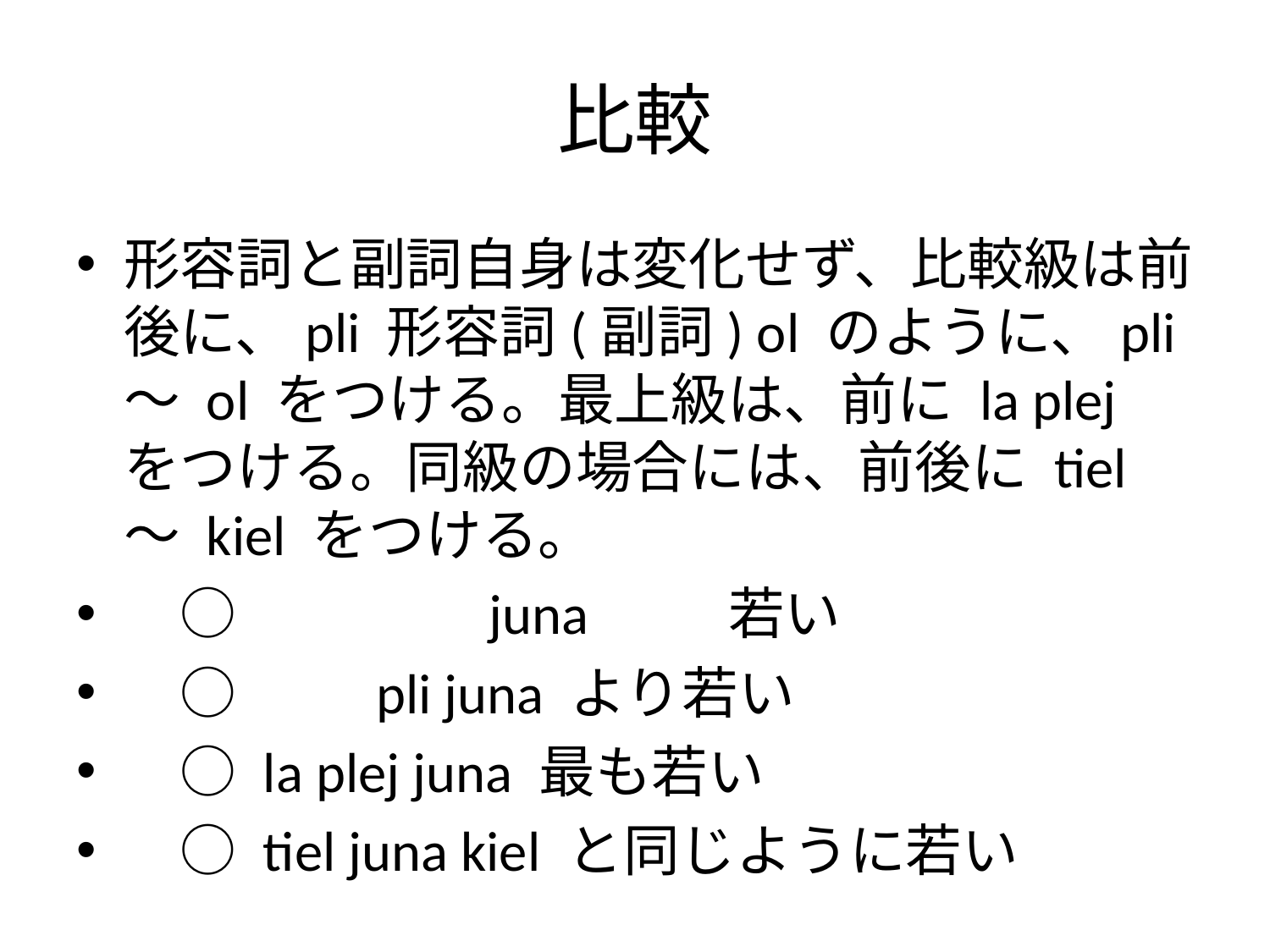

# 比較
形容詞と副詞自身は変化せず、比較級は前後に、pli 形容詞(副詞) ol のように、pli ～ ol をつける。最上級は、前に la plej をつける。同級の場合には、前後に tiel ～ kiel をつける。
　○ 　　　　juna 　　若い
　○ 　　pli juna より若い
　○ la plej juna 最も若い
　○ tiel juna kiel と同じように若い